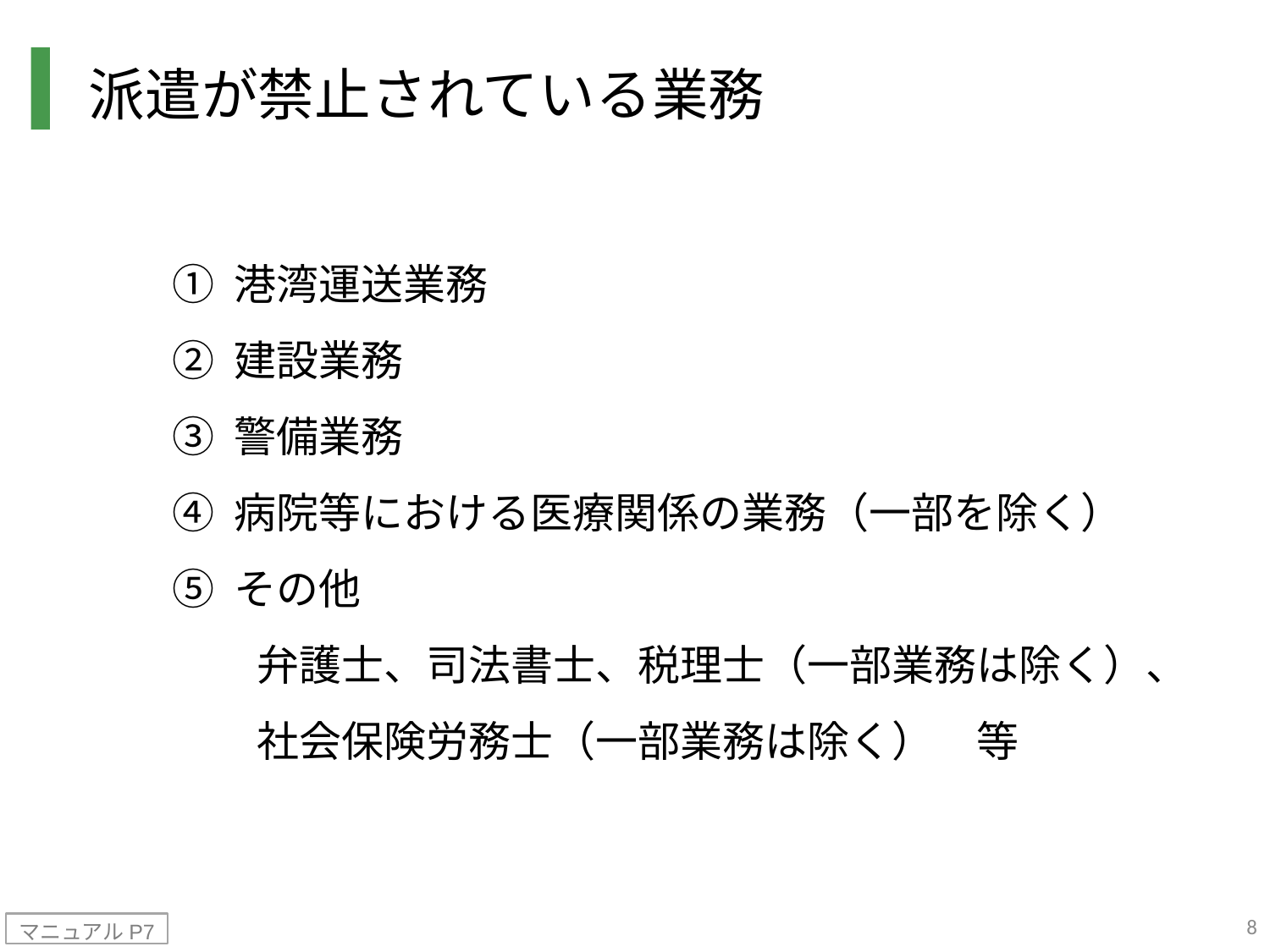

派遣が禁止されている業務
① 港湾運送業務
② 建設業務
③ 警備業務
④ 病院等における医療関係の業務（一部を除く）
⑤ その他
　　弁護士、司法書士、税理士（一部業務は除く）、
　　社会保険労務士（一部業務は除く）　等
8
マニュアルP7